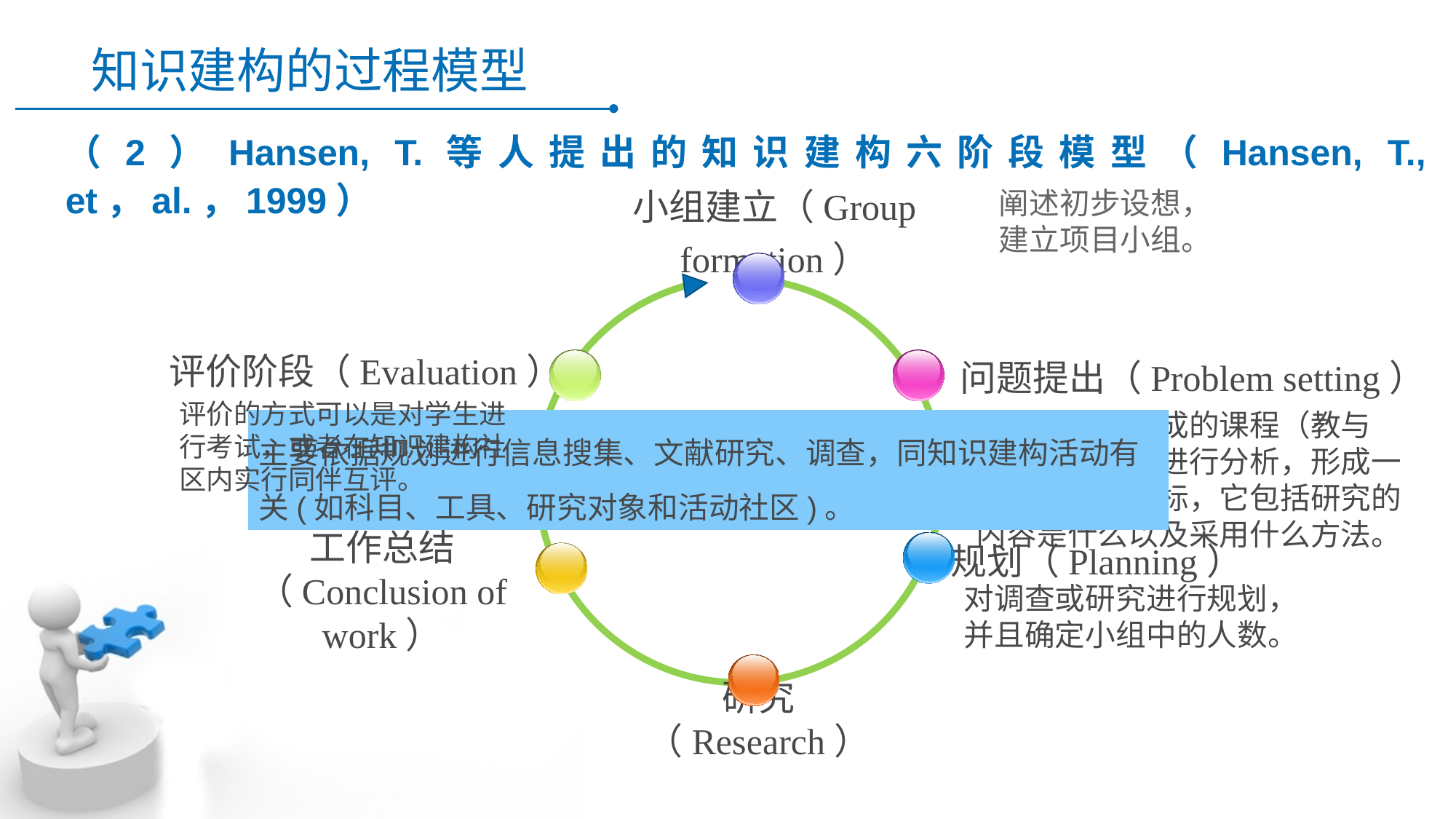

# 知识建构的过程模型
（2）Hansen, T.等人提出的知识建构六阶段模型（Hansen, T., et，al.，1999）
阐述初步设想，建立项目小组。
小组建立（Group formation）

评价阶段（Evaluation）
问题提出（Problem setting）

评价的方式可以是对学生进行考试，或者在知识建构社区内实行同伴互评。
小组对需要完成的课程（教与学）或者任务进行分析，形成一个系统化的目标，它包括研究的内容是什么以及采用什么方法。
主要依据规划进行信息搜集、文献研究、调查，同知识建构活动有关(如科目、工具、研究对象和活动社区)。
在研究阶段的基础上，小组得到研究问题或目标的结论。通常包括对于重新形成问题的建议，或者可以采用的其它更有效的研究方法。
规划（Planning）

工作总结（Conclusion of work）

对调查或研究进行规划，并且确定小组中的人数。

研究（Research）